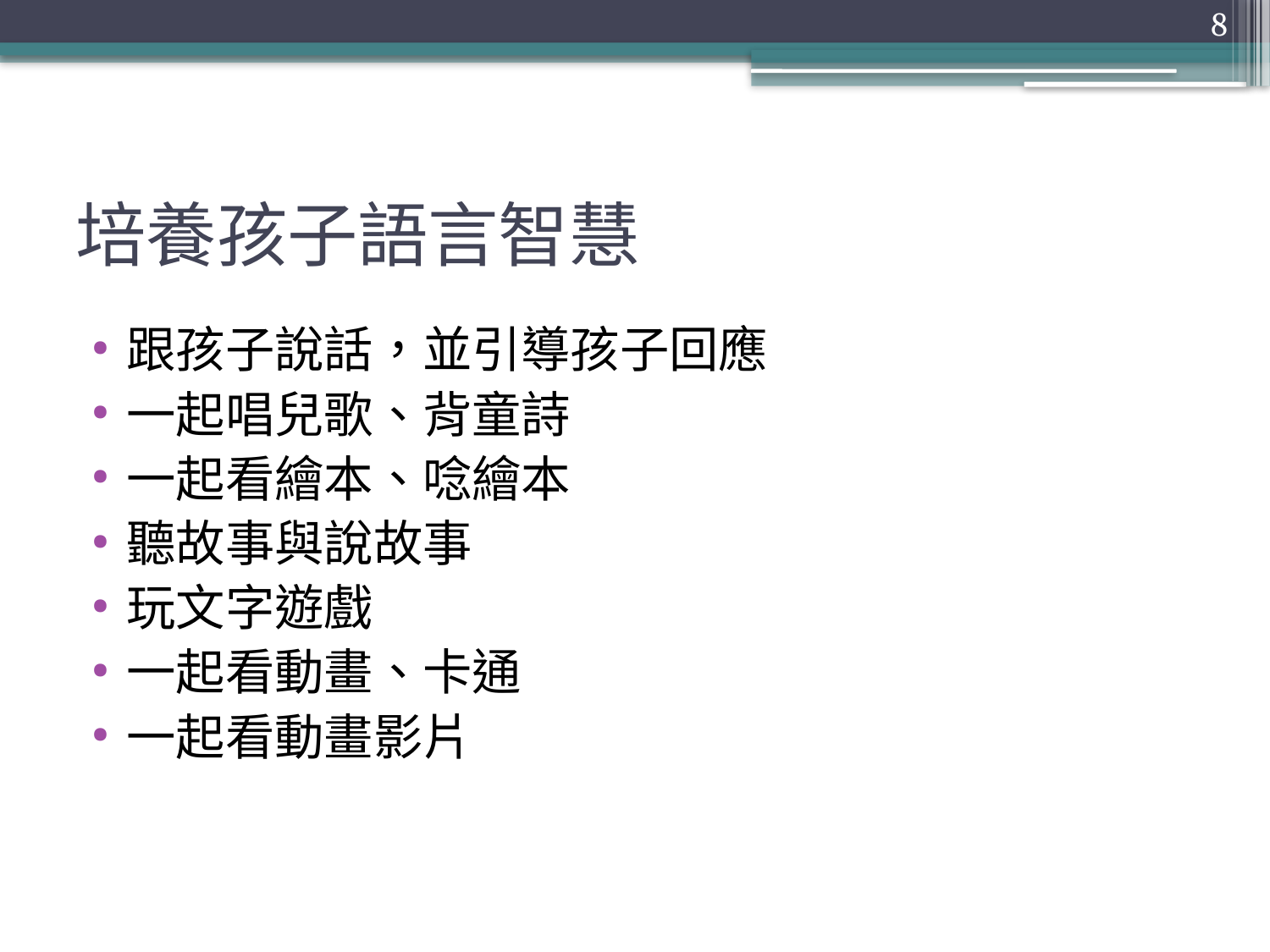

8

# 培養孩子語言智慧
跟孩子說話，並引導孩子回應
一起唱兒歌、背童詩
一起看繪本、唸繪本
聽故事與說故事
玩文字遊戲
一起看動畫、卡通
一起看動畫影片